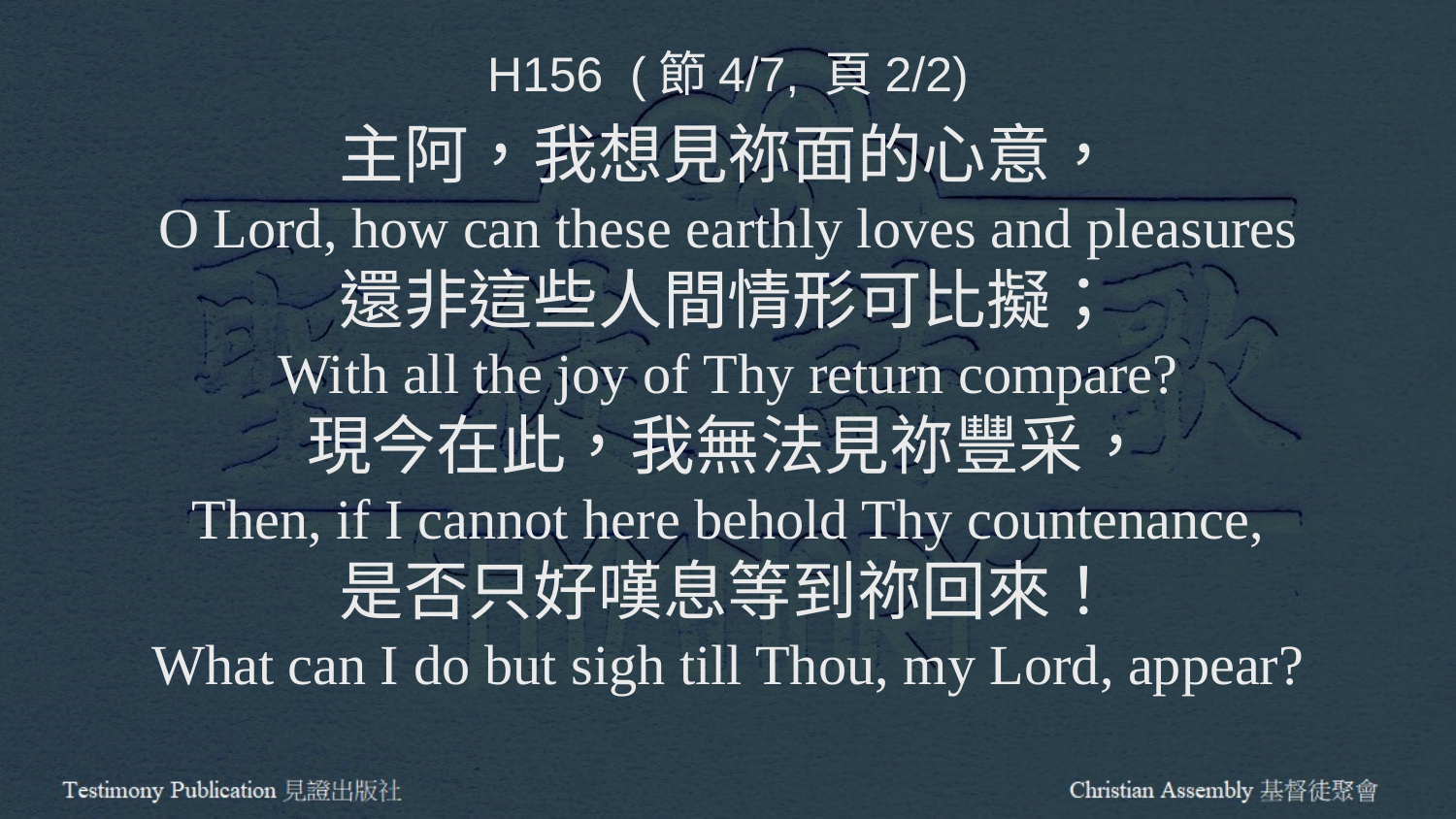

H156  (節4/7, 頁2/2)
主阿，我想見祢面的心意，
O Lord, how can these earthly loves and pleasures
還非這些人間情形可比擬；
With all the joy of Thy return compare?
現今在此，我無法見祢豐采，
Then, if I cannot here behold Thy countenance,
是否只好嘆息等到祢回來！
What can I do but sigh till Thou, my Lord, appear?